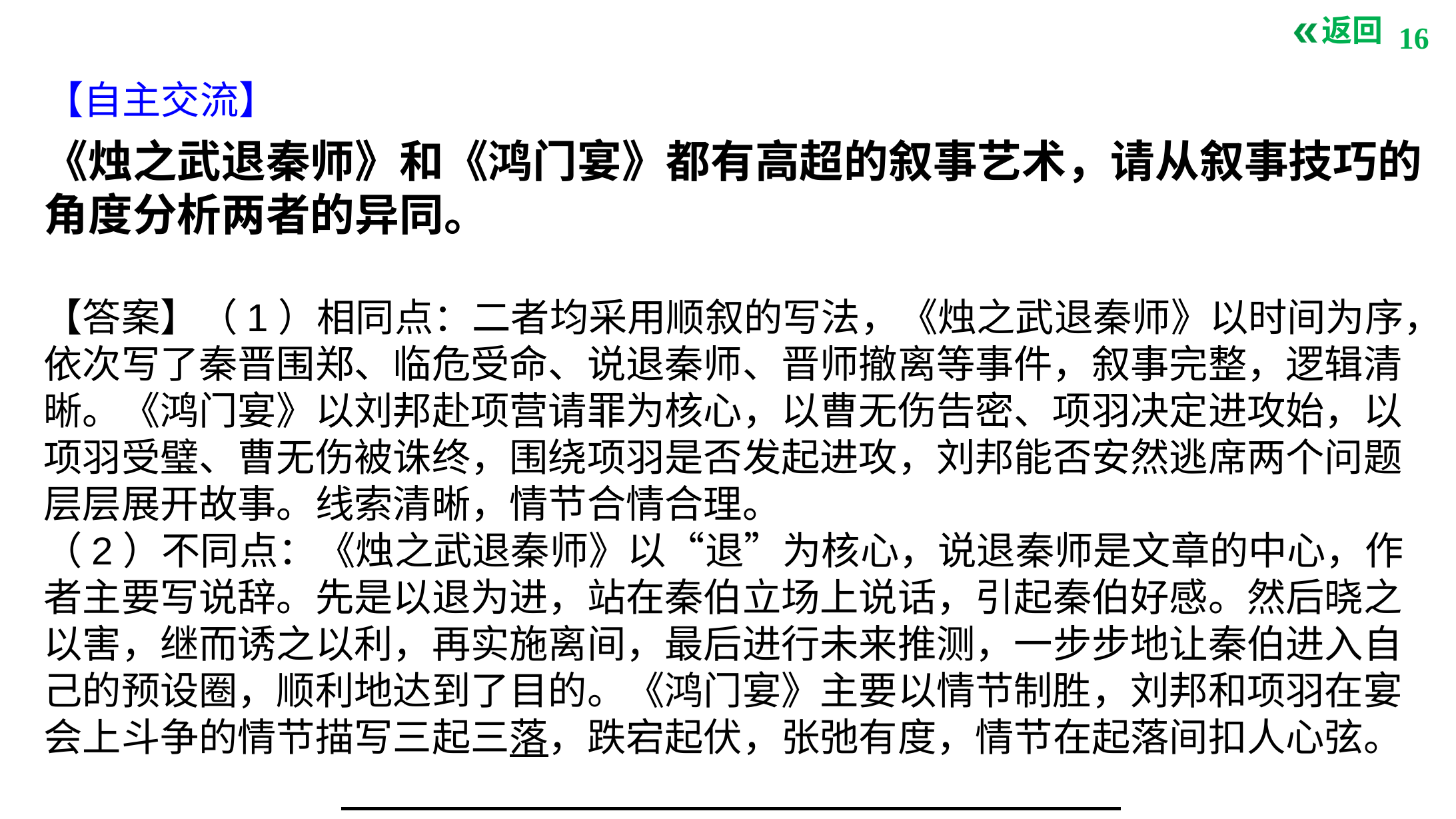

【自主交流】
《烛之武退秦师》和《鸿门宴》都有高超的叙事艺术，请从叙事技巧的角度分析两者的异同。

【答案】（1）相同点：二者均采用顺叙的写法，《烛之武退秦师》以时间为序，依次写了秦晋围郑、临危受命、说退秦师、晋师撤离等事件，叙事完整，逻辑清晰。《鸿门宴》以刘邦赴项营请罪为核心，以曹无伤告密、项羽决定进攻始，以项羽受璧、曹无伤被诛终，围绕项羽是否发起进攻，刘邦能否安然逃席两个问题层层展开故事。线索清晰，情节合情合理。
（2）不同点：《烛之武退秦师》以“退”为核心，说退秦师是文章的中心，作者主要写说辞。先是以退为进，站在秦伯立场上说话，引起秦伯好感。然后晓之以害，继而诱之以利，再实施离间，最后进行未来推测，一步步地让秦伯进入自己的预设圈，顺利地达到了目的。《鸿门宴》主要以情节制胜，刘邦和项羽在宴会上斗争的情节描写三起三落，跌宕起伏，张弛有度，情节在起落间扣人心弦。